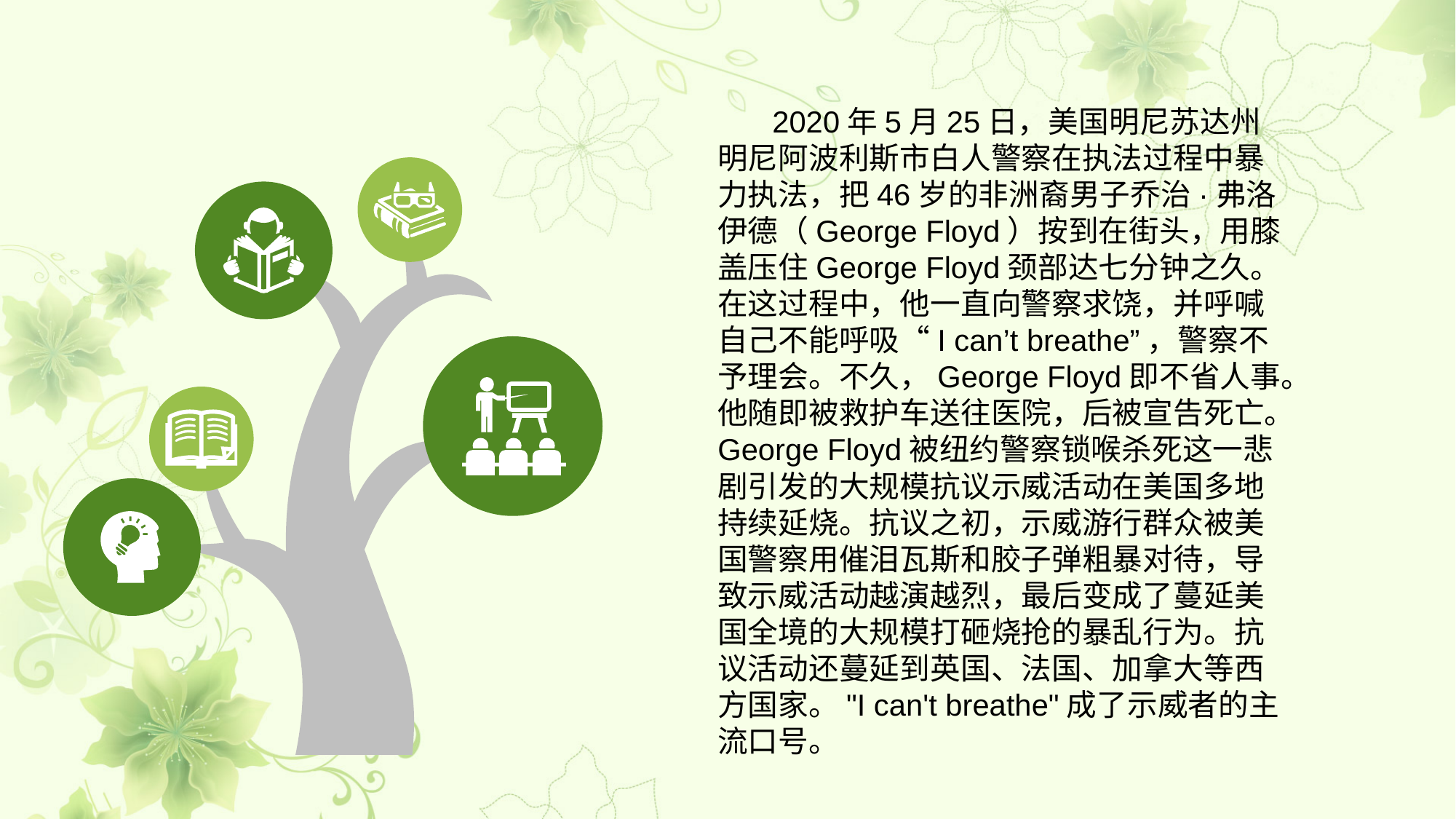

2020年5月25日，美国明尼苏达州明尼阿波利斯市白人警察在执法过程中暴力执法，把46岁的非洲裔男子乔治·弗洛伊德（George Floyd）按到在街头，用膝盖压住George Floyd颈部达七分钟之久。在这过程中，他一直向警察求饶，并呼喊自己不能呼吸“I can’t breathe”，警察不予理会。不久，George Floyd即不省人事。他随即被救护车送往医院，后被宣告死亡。George Floyd被纽约警察锁喉杀死这一悲剧引发的大规模抗议示威活动在美国多地持续延烧。抗议之初，示威游行群众被美国警察用催泪瓦斯和胶子弹粗暴对待，导致示威活动越演越烈，最后变成了蔓延美国全境的大规模打砸烧抢的暴乱行为。抗议活动还蔓延到英国、法国、加拿大等西方国家。"I can't breathe"成了示威者的主流口号。